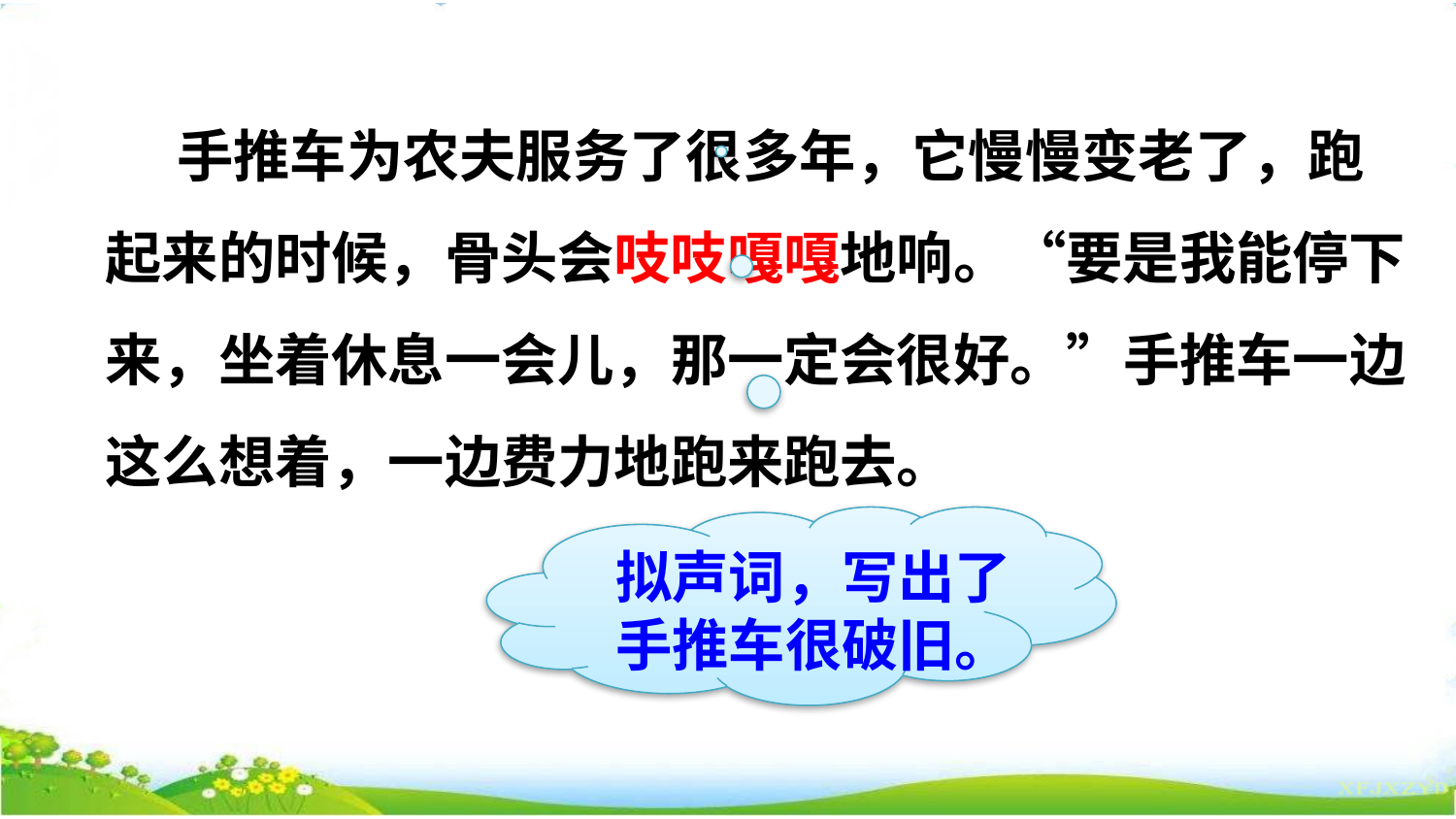

手推车为农夫服务了很多年，它慢慢变老了，跑起来的时候，骨头会吱吱嘎嘎地响。“要是我能停下来，坐着休息一会儿，那一定会很好。”手推车一边这么想着，一边费力地跑来跑去。

拟声词，写出了手推车很破旧。